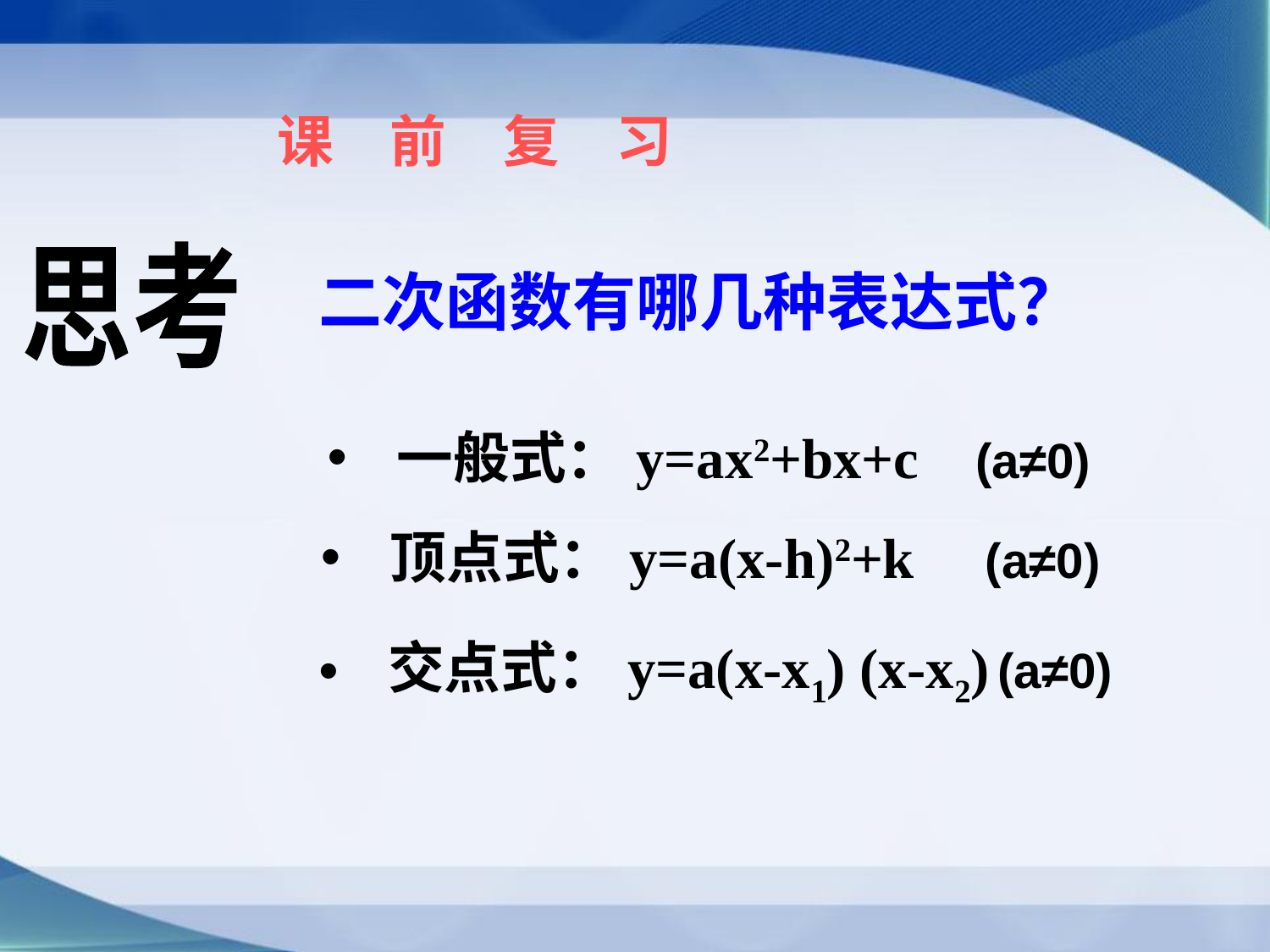

课　前　复　习
思考
二次函数有哪几种表达式？
  一般式：y=ax2+bx+c    (a≠0)
  顶点式：y=a(x-h)2+k     (a≠0)
  交点式：y=a(x-x1) (x-x2) (a≠0)